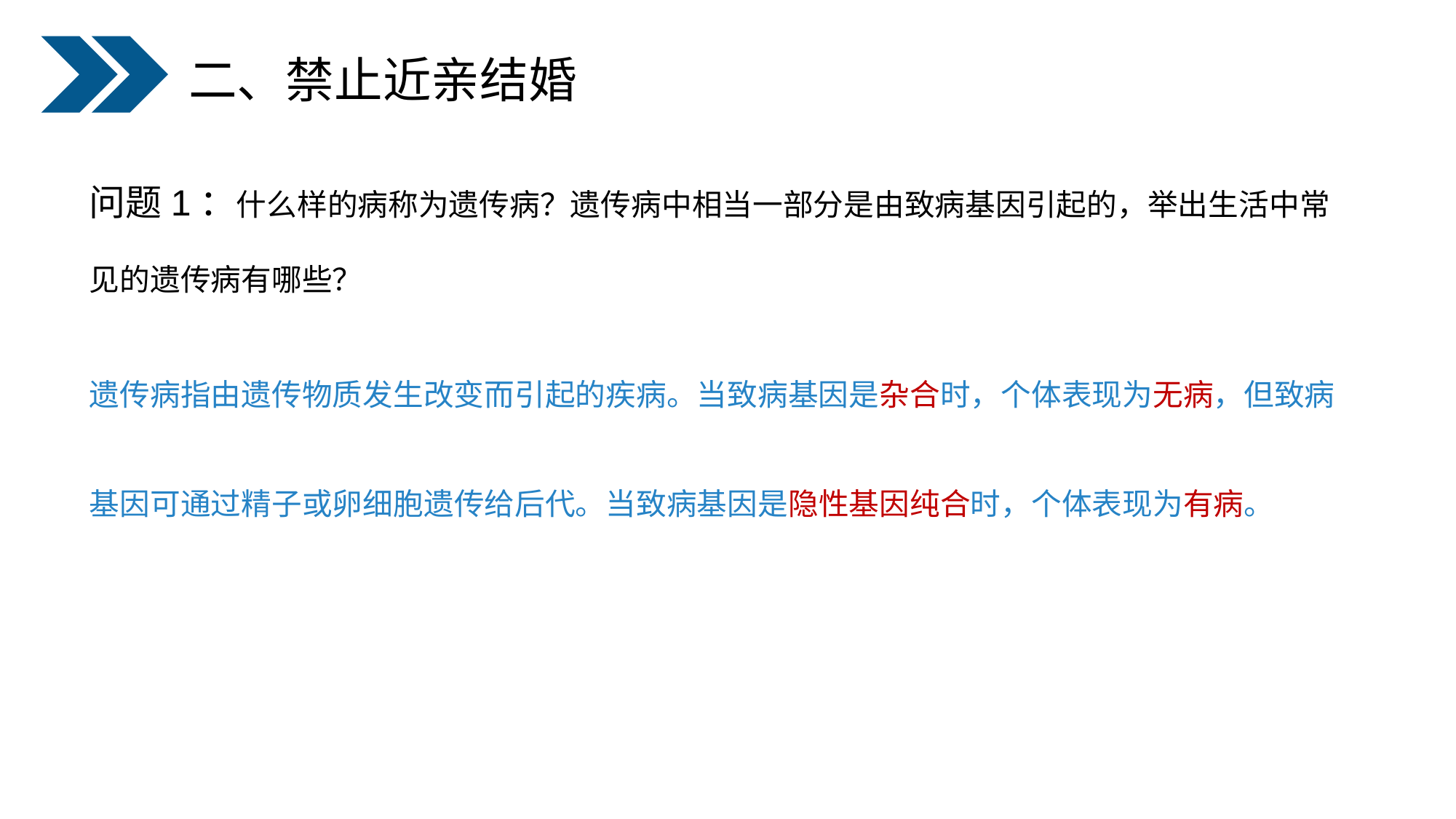

二、禁止近亲结婚
问题1：什么样的病称为遗传病？遗传病中相当一部分是由致病基因引起的，举出生活中常见的遗传病有哪些？
遗传病指由遗传物质发生改变而引起的疾病。当致病基因是杂合时，个体表现为无病，但致病基因可通过精子或卵细胞遗传给后代。当致病基因是隐性基因纯合时，个体表现为有病。